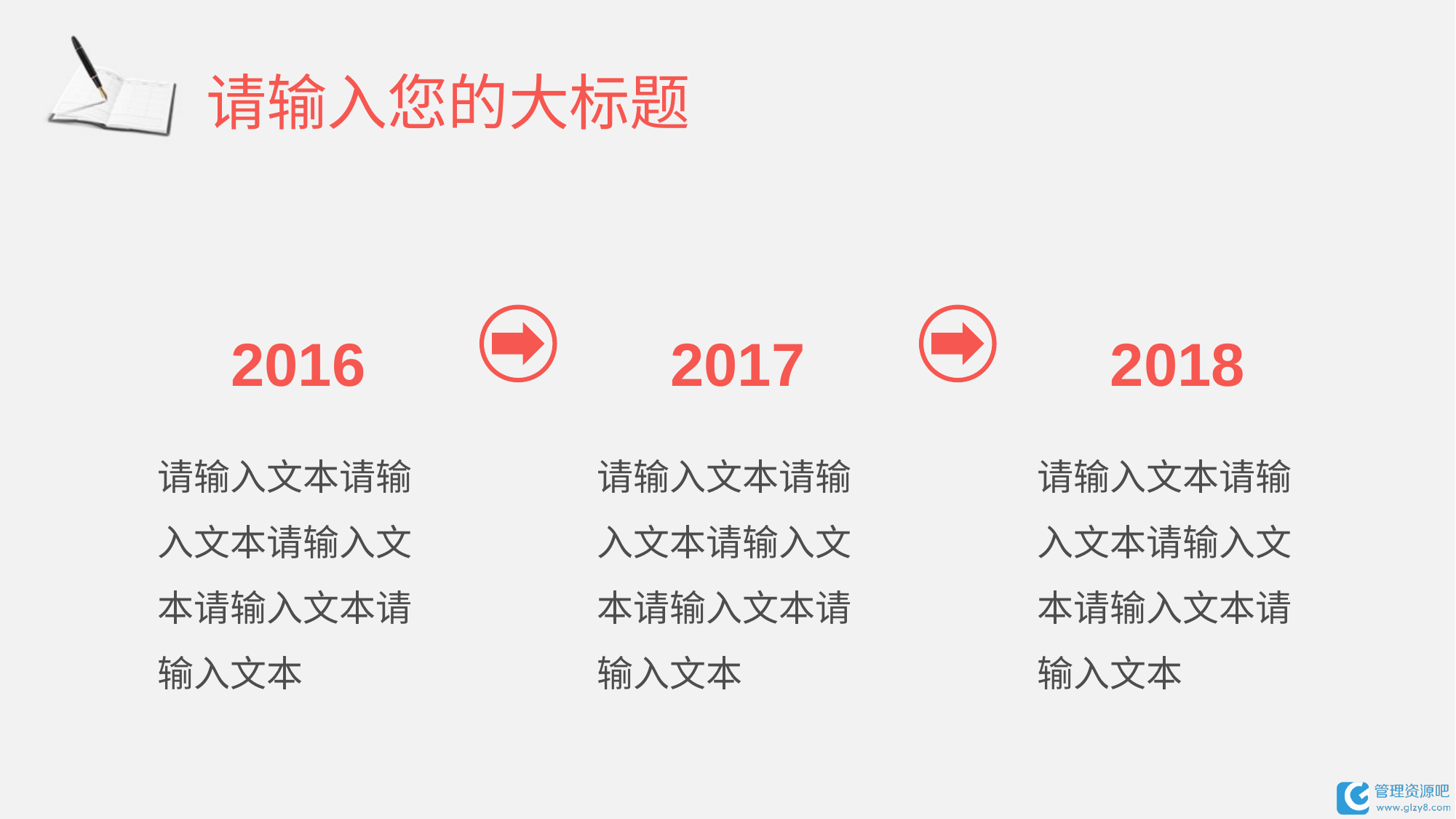

# 请输入您的大标题
2018
2016
2017

请输入文本请输入文本请输入文本请输入文本请输入文本
请输入文本请输入文本请输入文本请输入文本请输入文本
请输入文本请输入文本请输入文本请输入文本请输入文本